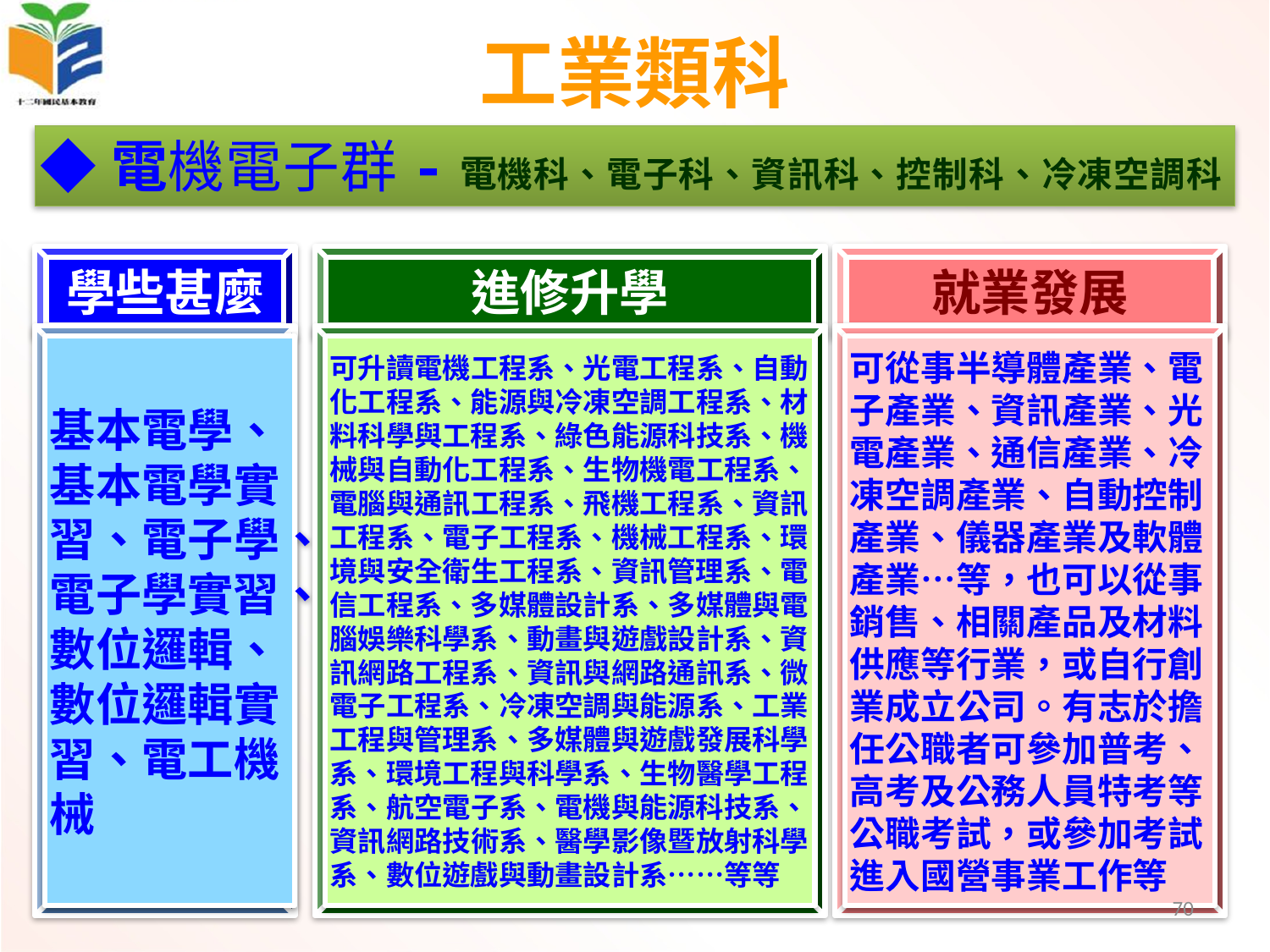

# 工業類科
◆電機電子群-電機科、電子科、資訊科、控制科、冷凍空調科
學些甚麼
進修升學
就業發展

基本電學、基本電學實習、電子學、電子學實習、數位邏輯、數位邏輯實習、電工機械
可升讀電機工程系、光電工程系、自動化工程系、能源與冷凍空調工程系、材料科學與工程系、綠色能源科技系、機械與自動化工程系、生物機電工程系、電腦與通訊工程系、飛機工程系、資訊工程系、電子工程系、機械工程系、環境與安全衛生工程系、資訊管理系、電信工程系、多媒體設計系、多媒體與電腦娛樂科學系、動畫與遊戲設計系、資訊網路工程系、資訊與網路通訊系、微電子工程系、冷凍空調與能源系、工業工程與管理系、多媒體與遊戲發展科學系、環境工程與科學系、生物醫學工程系、航空電子系、電機與能源科技系、資訊網路技術系、醫學影像暨放射科學系、數位遊戲與動畫設計系……等等
可從事半導體產業、電子產業、資訊產業、光電產業、通信產業、冷凍空調產業、自動控制產業、儀器產業及軟體產業…等，也可以從事銷售、相關產品及材料供應等行業，或自行創業成立公司。有志於擔任公職者可參加普考、高考及公務人員特考等公職考試，或參加考試進入國營事業工作等

70